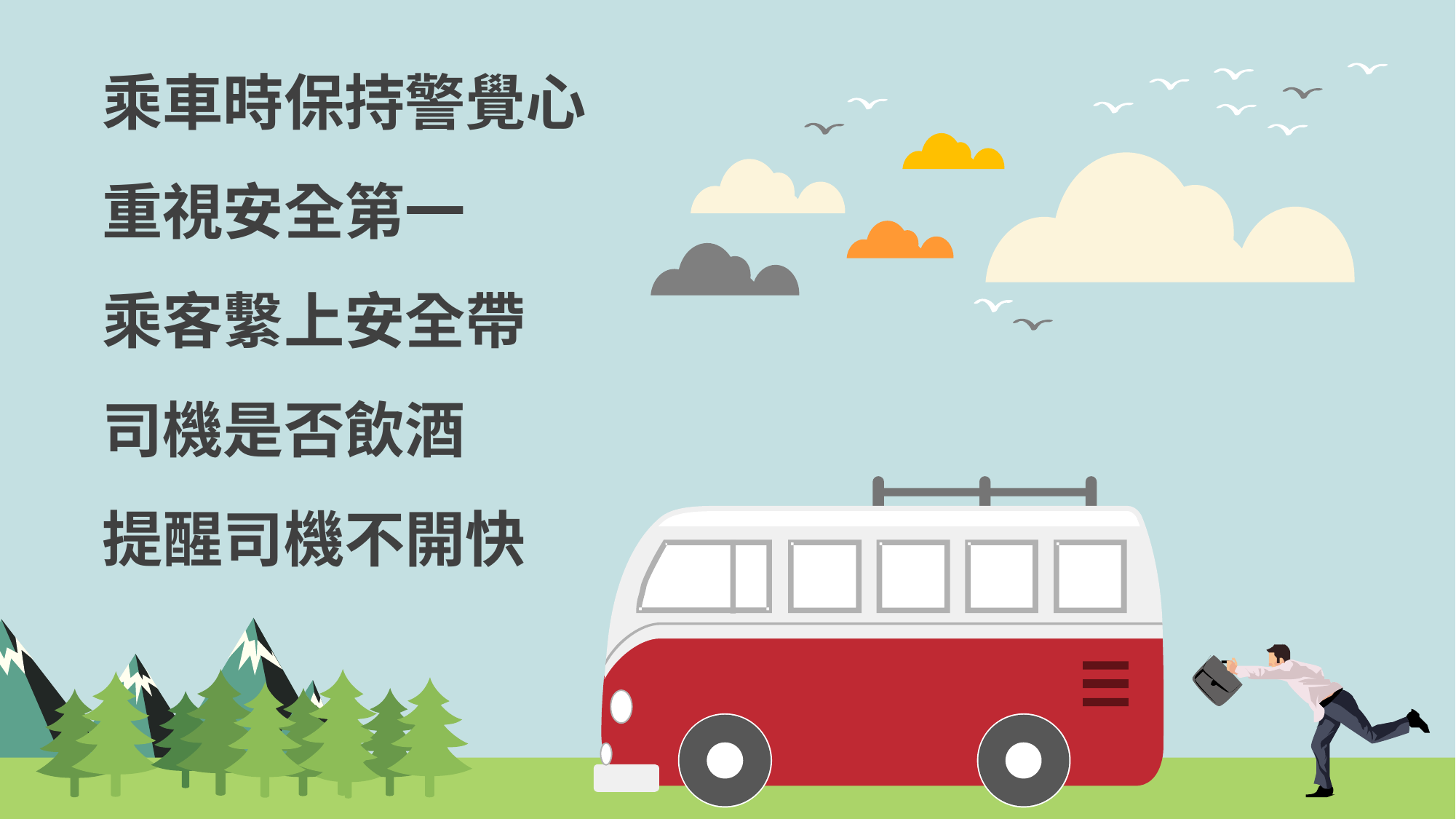

乘車時保持警覺心
重視安全第一
乘客繫上安全帶
司機是否飲酒
提醒司機不開快